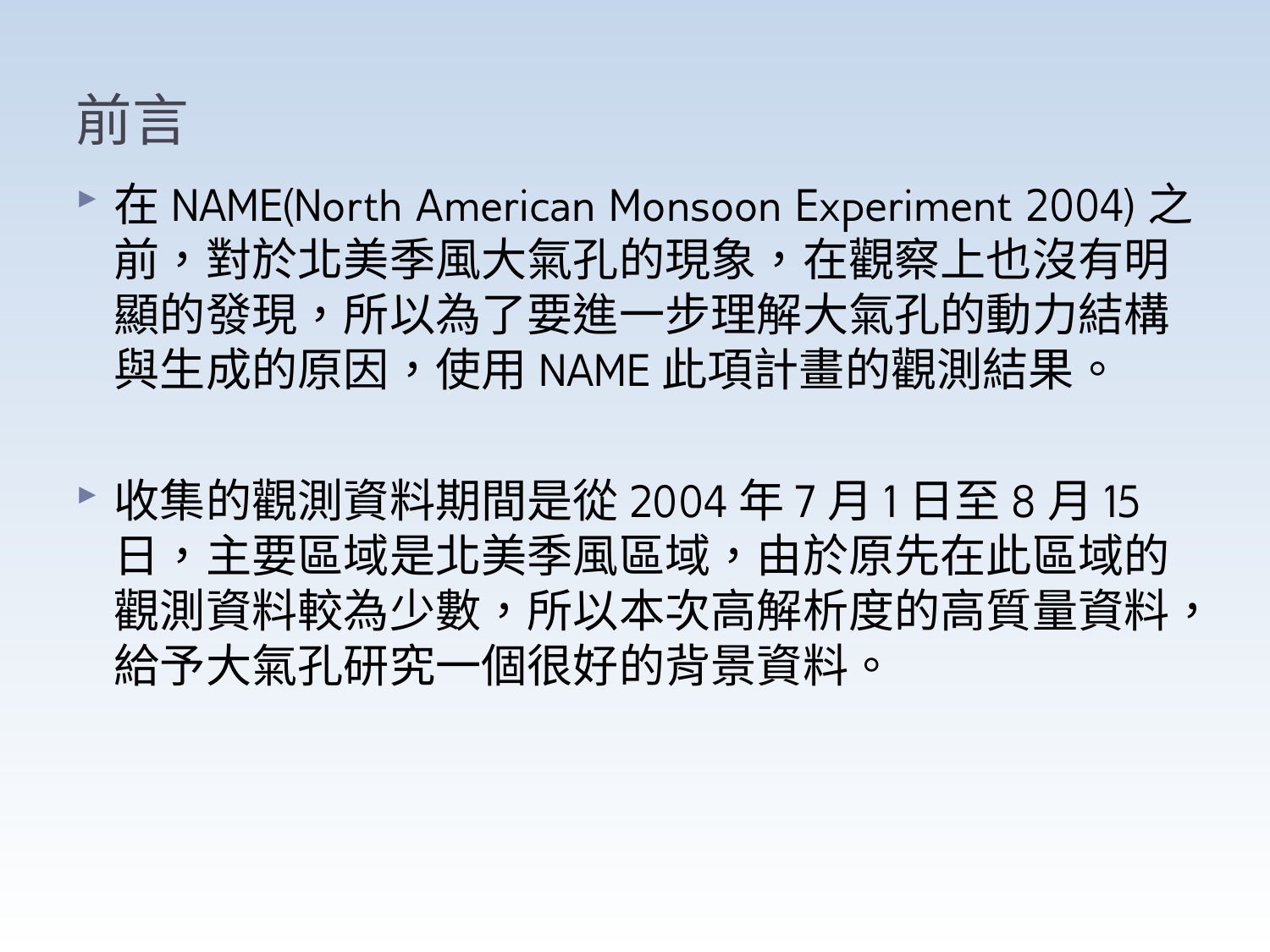

# 前言
在NAME(North American Monsoon Experiment 2004)之前，對於北美季風大氣孔的現象，在觀察上也沒有明顯的發現，所以為了要進一步理解大氣孔的動力結構與生成的原因，使用NAME此項計畫的觀測結果。

收集的觀測資料期間是從2004年7月1日至8月15日，主要區域是北美季風區域，由於原先在此區域的觀測資料較為少數，所以本次高解析度的高質量資料，給予大氣孔研究一個很好的背景資料。